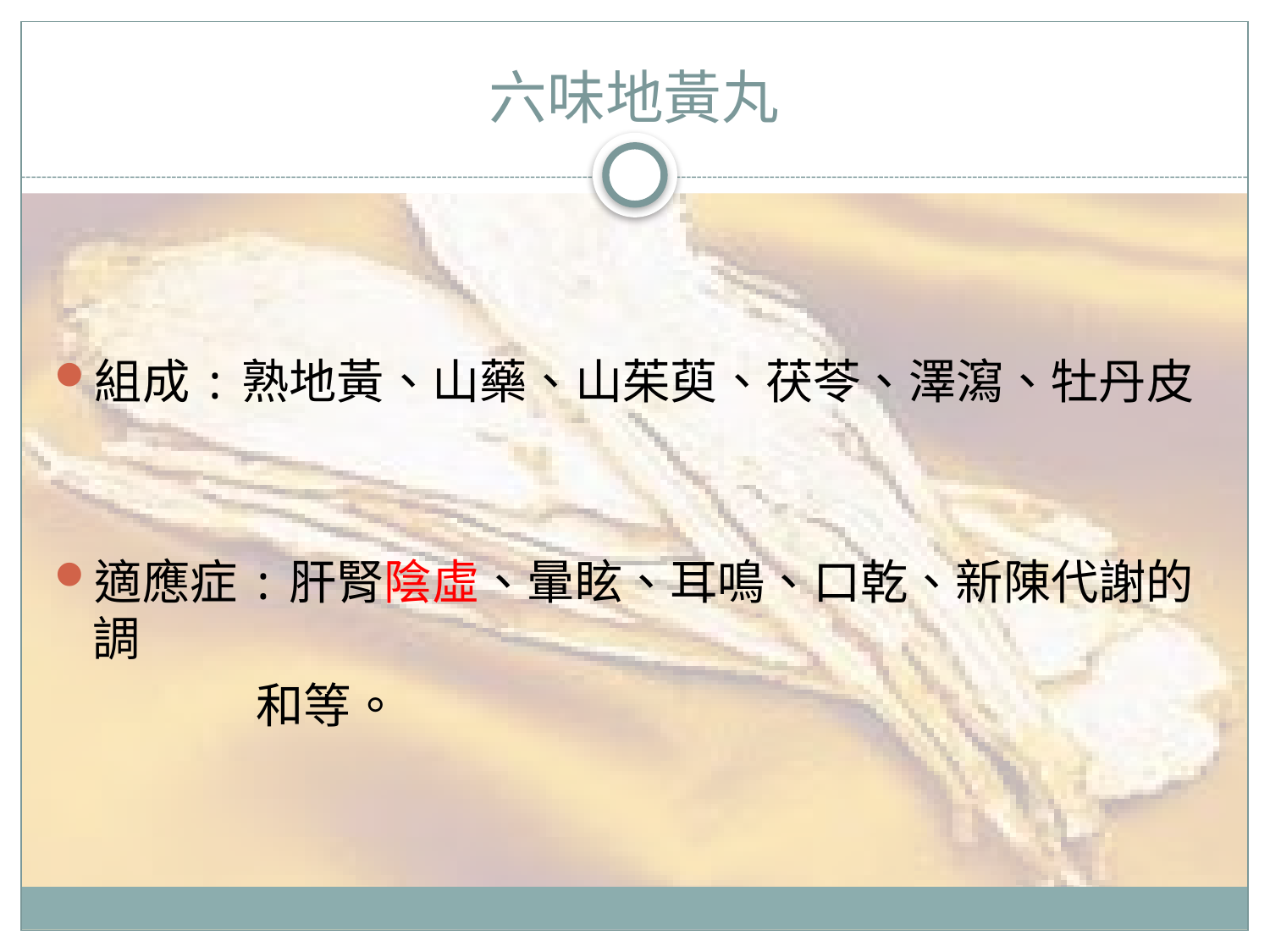

# 六味地黃丸

組成:熟地黃、山藥、山茱萸、茯苓、澤瀉、牡丹皮

適應症:肝腎陰虛、暈眩、耳鳴、口乾、新陳代謝的調
                  和等。